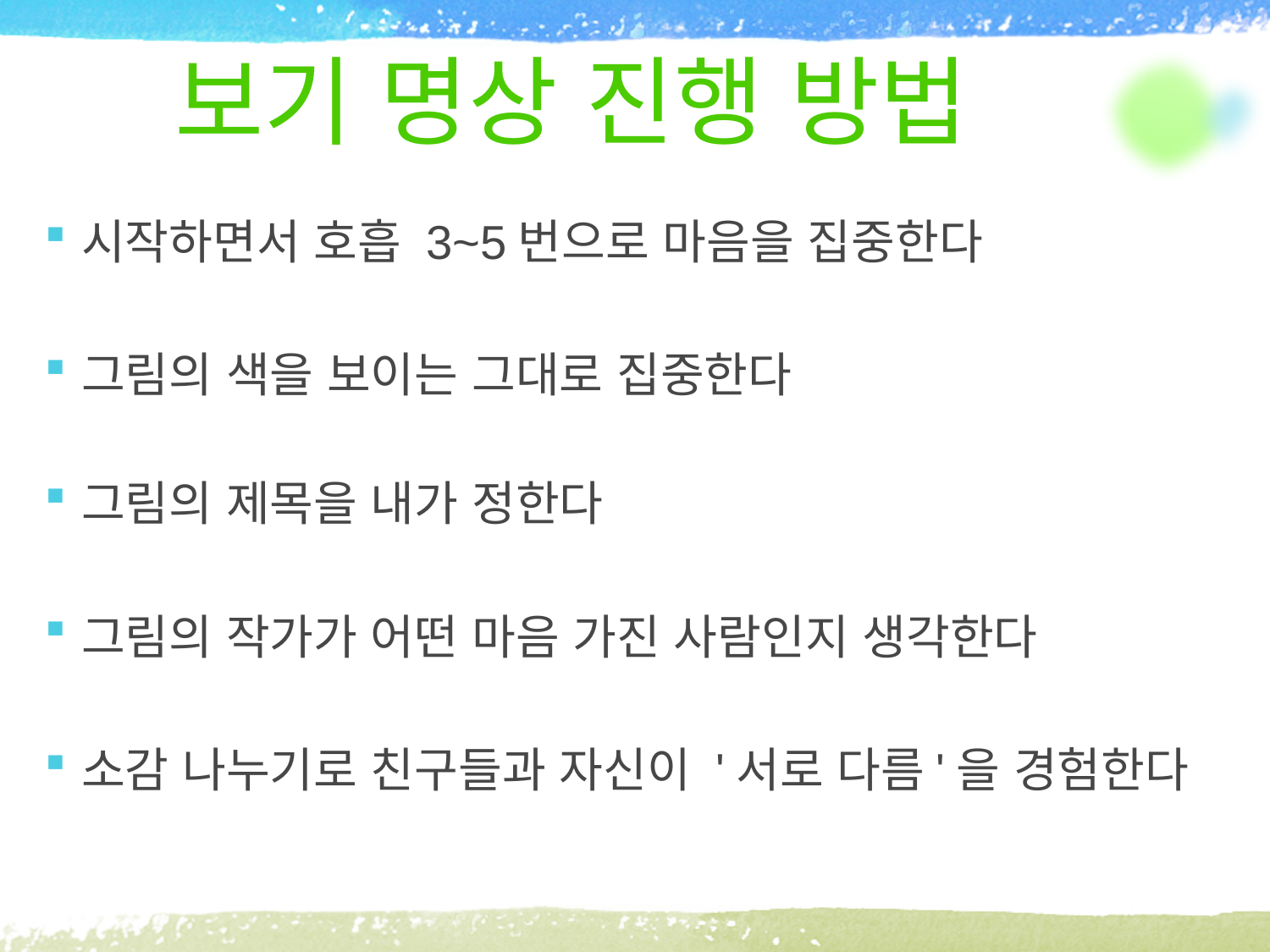

# 보기 명상 진행 방법

시작하면서 호흡 3~5번으로 마음을 집중한다

그림의 색을 보이는 그대로 집중한다

그림의 제목을 내가 정한다

그림의 작가가 어떤 마음 가진 사람인지 생각한다

소감 나누기로 친구들과 자신이 '서로 다름'을 경험한다